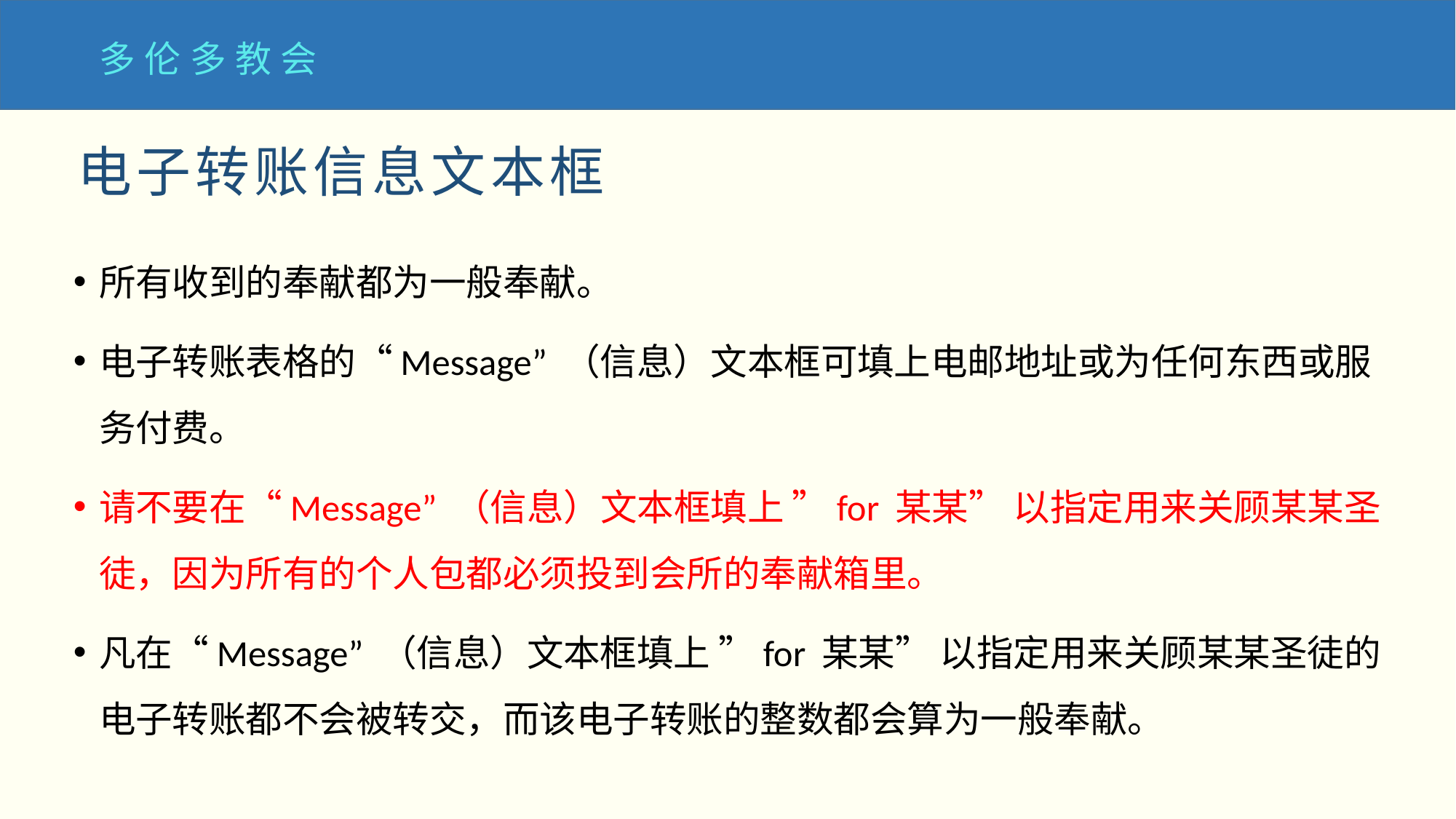

电子转账信息文本框
所有收到的奉献都为一般奉献。
电子转账表格的“Message” （信息）文本框可填上电邮地址或为任何东西或服务付费。
请不要在“Message” （信息）文本框填上 ”for 某某” 以指定用来关顾某某圣徒，因为所有的个人包都必须投到会所的奉献箱里。
凡在“Message” （信息）文本框填上 ”for 某某” 以指定用来关顾某某圣徒的电子转账都不会被转交，而该电子转账的整数都会算为一般奉献。